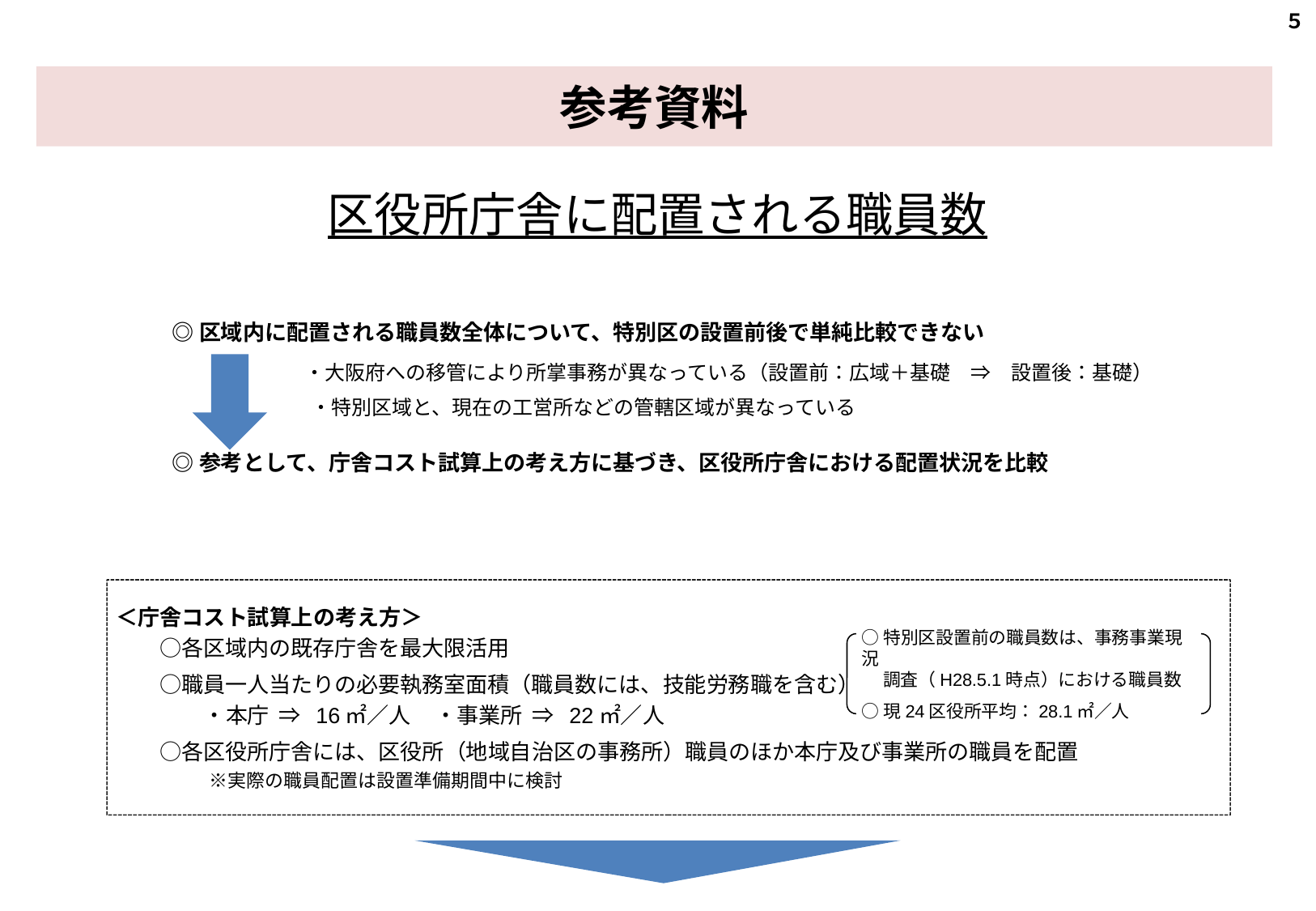

５
参考資料
区役所庁舎に配置される職員数
◎区域内に配置される職員数全体について、特別区の設置前後で単純比較できない
　　  　　　     ・大阪府への移管により所掌事務が異なっている（設置前：広域＋基礎　⇒　設置後：基礎）
　　   　　　　 ・特別区域と、現在の工営所などの管轄区域が異なっている
◎参考として、庁舎コスト試算上の考え方に基づき、区役所庁舎における配置状況を比較

＜庁舎コスト試算上の考え方＞
　　○各区域内の既存庁舎を最大限活用
　　○職員一人当たりの必要執務室面積（職員数には、技能労務職を含む）
　　　　・本庁  ⇒  16㎡／人     ・事業所  ⇒  22㎡／人
　　○各区役所庁舎には、区役所（地域自治区の事務所）職員のほか本庁及び事業所の職員を配置
　　　　　※実際の職員配置は設置準備期間中に検討
○特別区設置前の職員数は、事務事業現況
　 調査（H28.5.1時点）における職員数
○現24区役所平均：28.1㎡／人